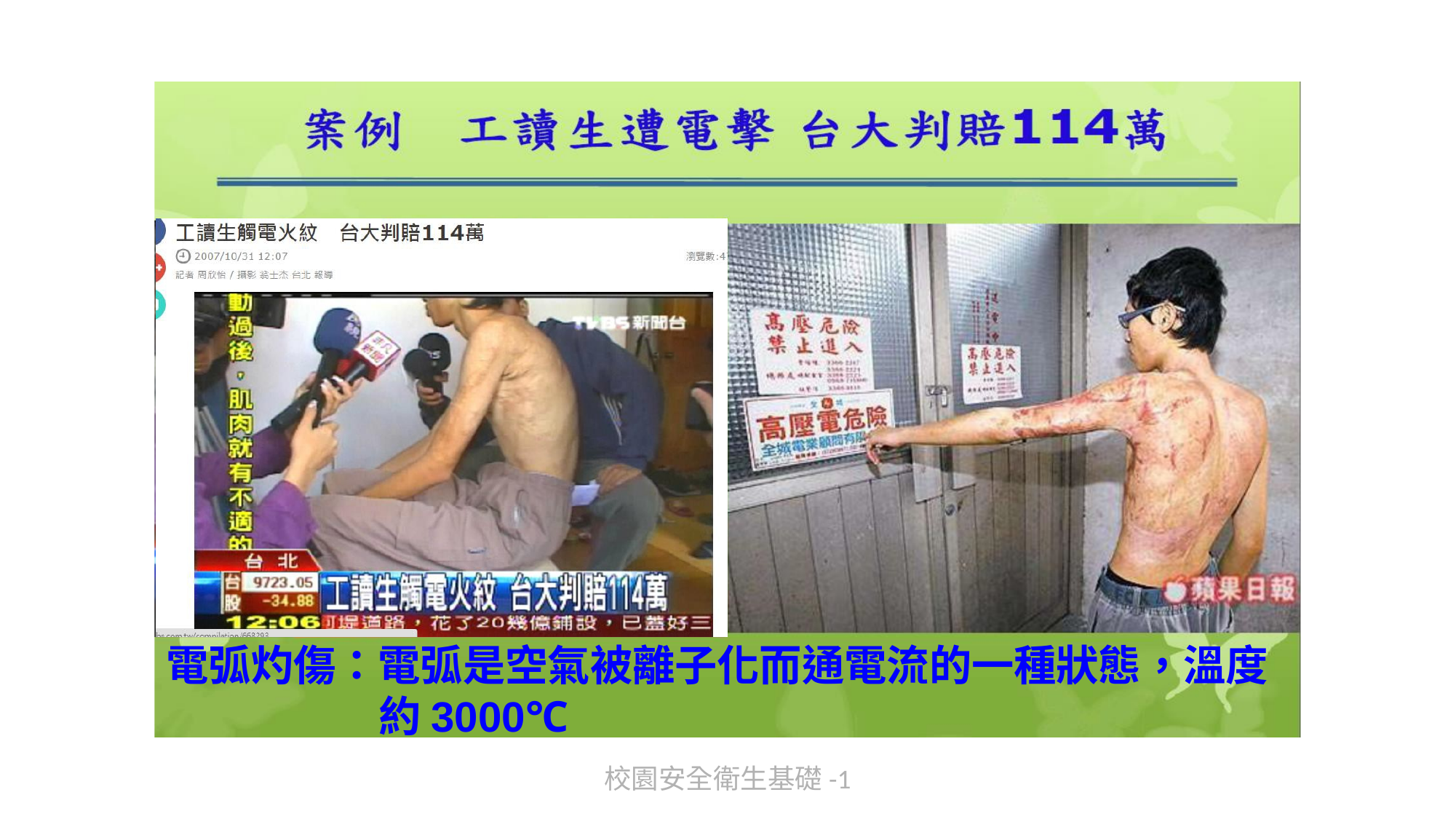

電弧灼傷：電弧是空氣被離子化而通電流的一種狀態，溫度約3000℃
校園安全衛生基礎-1
217